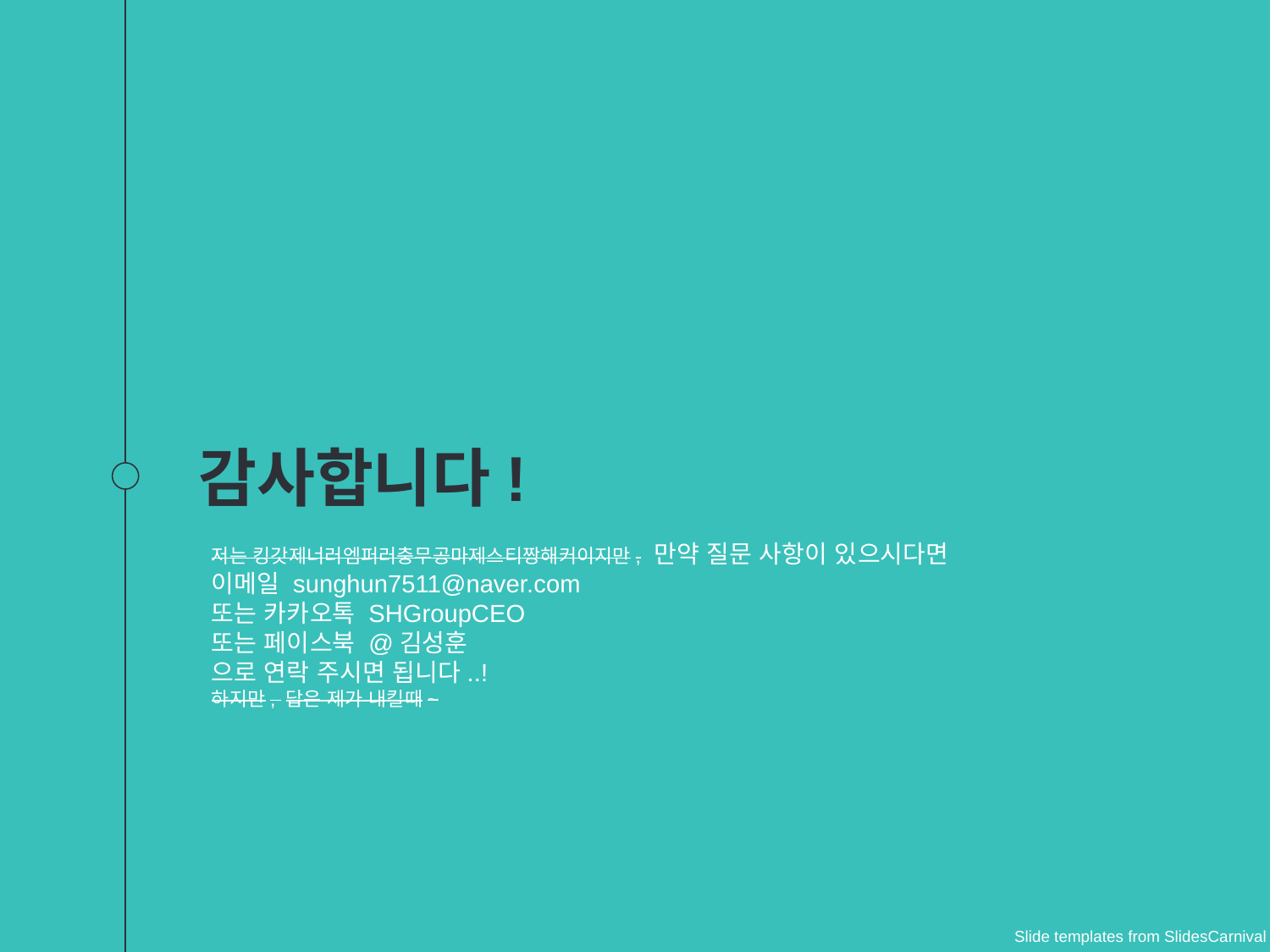

감사합니다!
저는 킹갓제너러엠퍼러충무공마제스티짱해커이지만, 만약 질문 사항이 있으시다면
이메일 sunghun7511@naver.com
또는 카카오톡 SHGroupCEO
또는 페이스북 @김성훈
으로 연락 주시면 됩니다..!
하지만, 답은 제가 내킬때~
Slide templates from SlidesCarnival